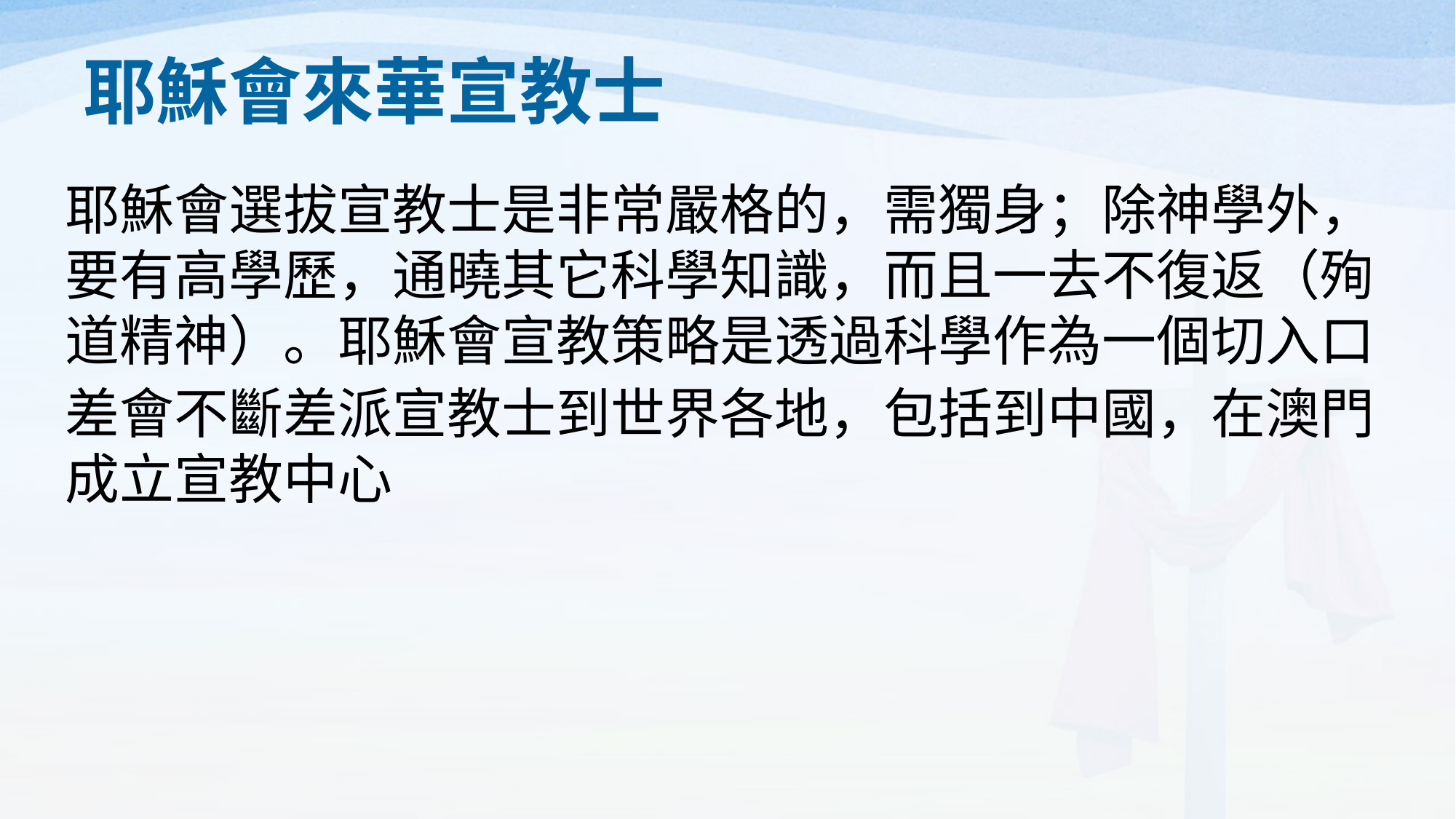

# 耶穌會來華宣教士
耶穌會選拔宣教士是非常嚴格的，需獨身；除神學外，要有高學歷，通曉其它科學知識，而且一去不復返（殉道精神）。耶穌會宣教策略是透過科學作為一個切入口
差會不斷差派宣教士到世界各地，包括到中國，在澳門成立宣教中心